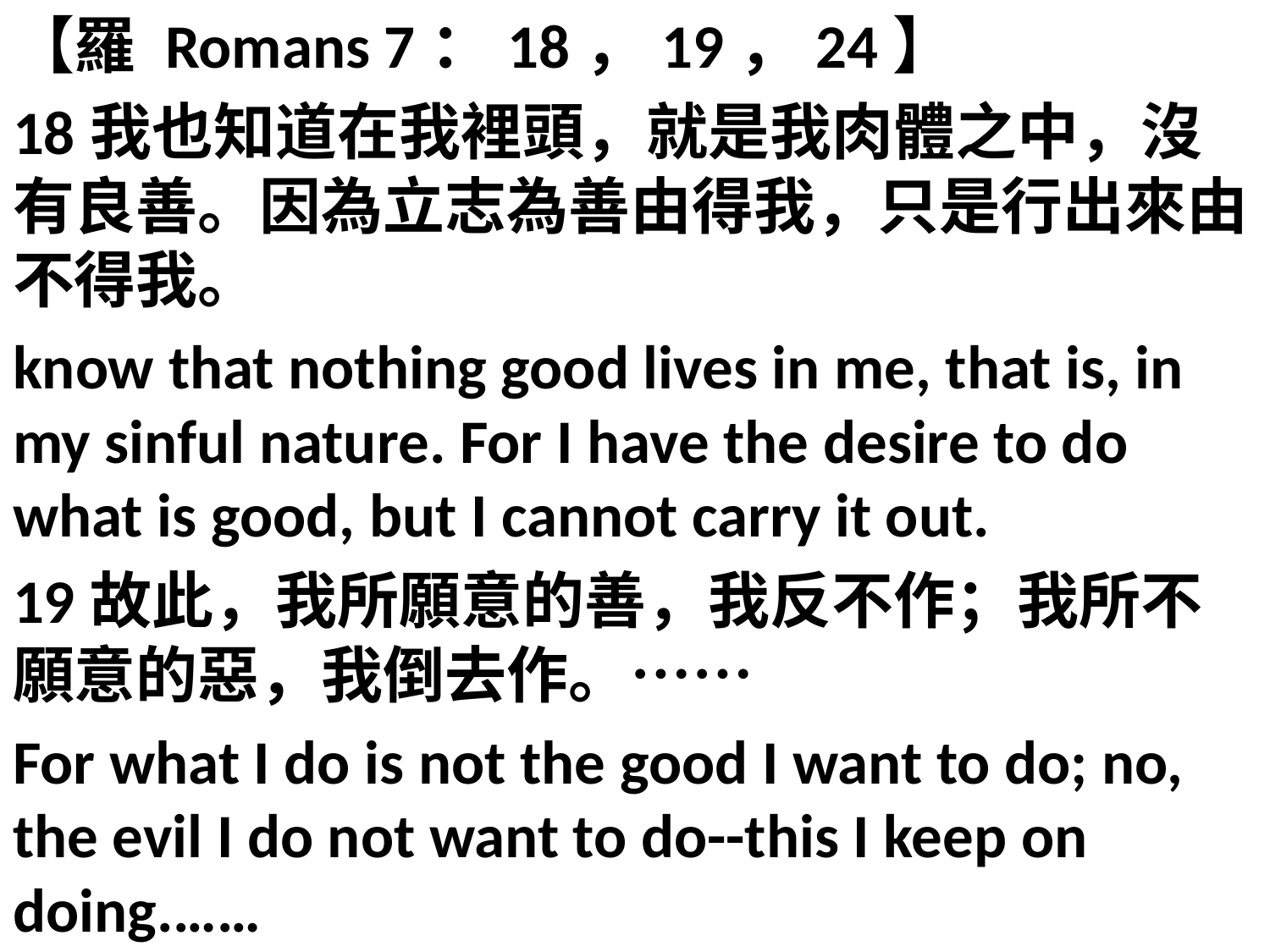

【羅 Romans 7：18，19，24】
18我也知道在我裡頭，就是我肉體之中，沒有良善。因為立志為善由得我，只是行出來由不得我。
know that nothing good lives in me, that is, in my sinful nature. For I have the desire to do what is good, but I cannot carry it out.
19故此，我所願意的善，我反不作；我所不願意的惡，我倒去作。……
For what I do is not the good I want to do; no, the evil I do not want to do--this I keep on doing.……